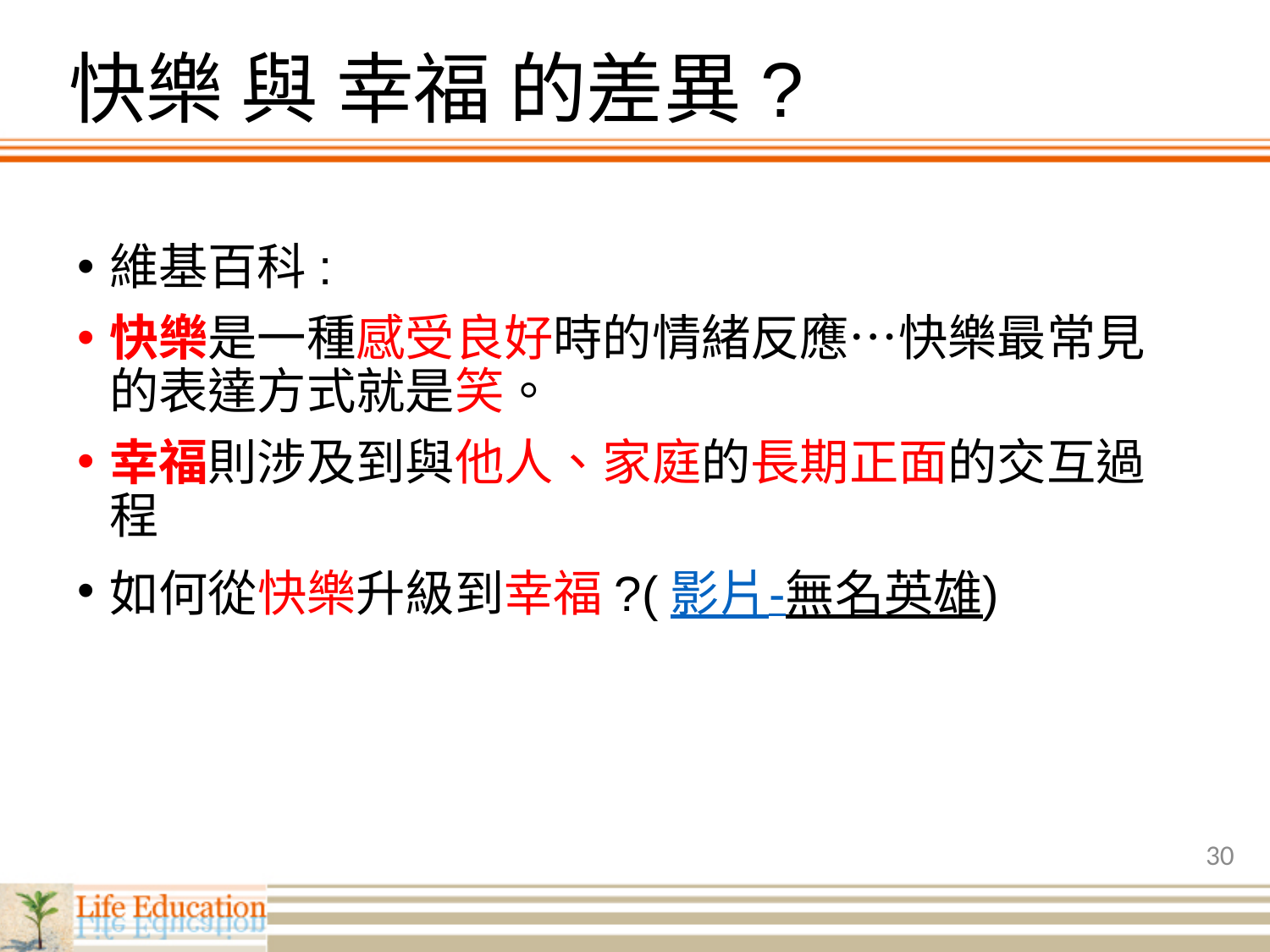

# 快樂 與 幸福 的差異?
維基百科:
快樂是一種感受良好時的情緒反應…快樂最常見的表達方式就是笑。
幸福則涉及到與他人、家庭的長期正面的交互過程
如何從快樂升級到幸福?(影片-無名英雄)
30